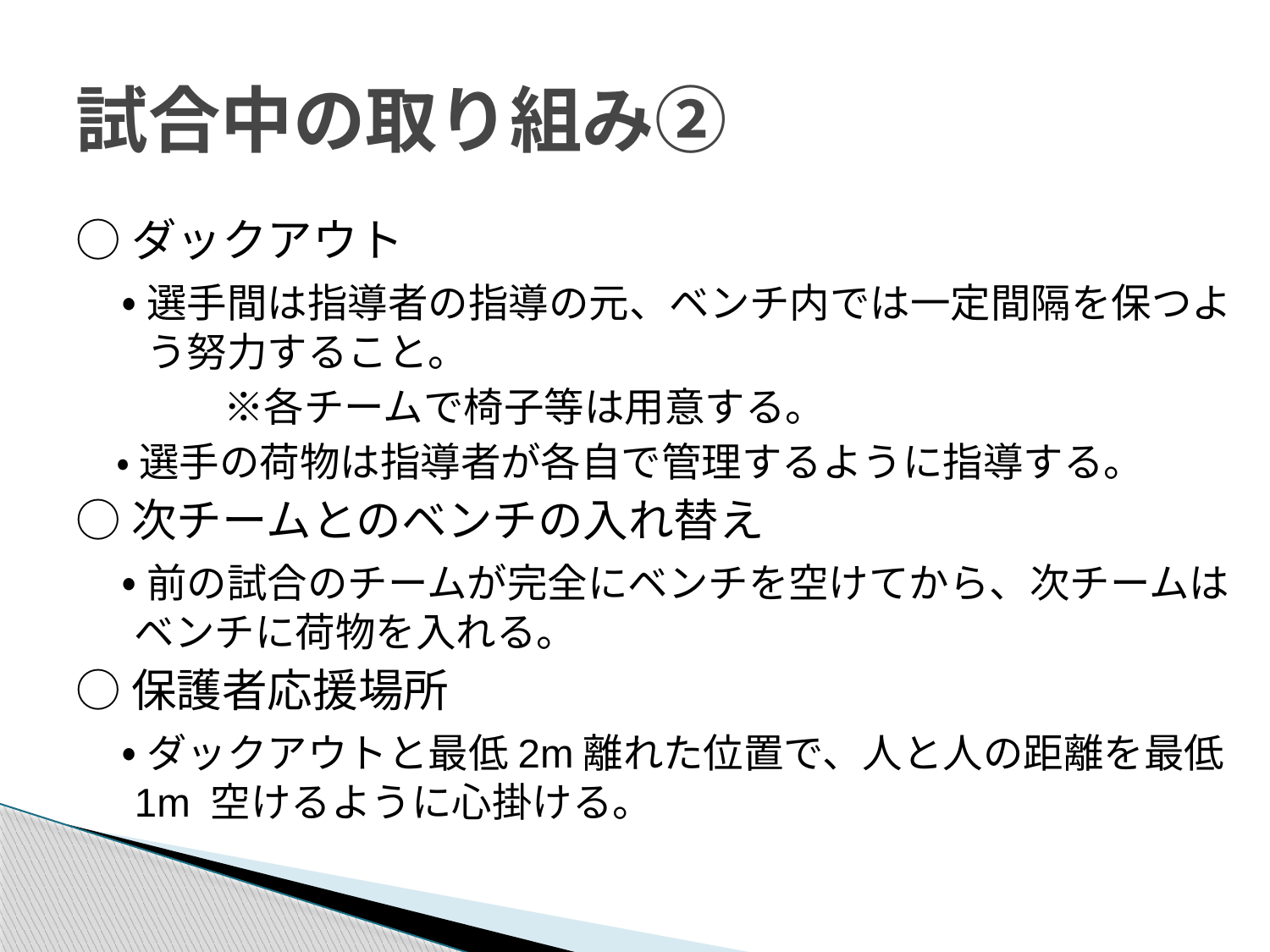

# 試合中の取り組み②
○ダックアウト
　・ 選手間は指導者の指導の元、ベンチ内では一定間隔を保つよ う努力すること。
　   　　※各チームで椅子等は用意する。
　・ 選手の荷物は指導者が各自で管理するように指導する。
○次チームとのベンチの入れ替え
　・ 前の試合のチームが完全にベンチを空けてから、次チームはベンチに荷物を入れる。
○保護者応援場所
　・ ダックアウトと最低2m離れた位置で、人と人の距離を最低1m 空けるように心掛ける。